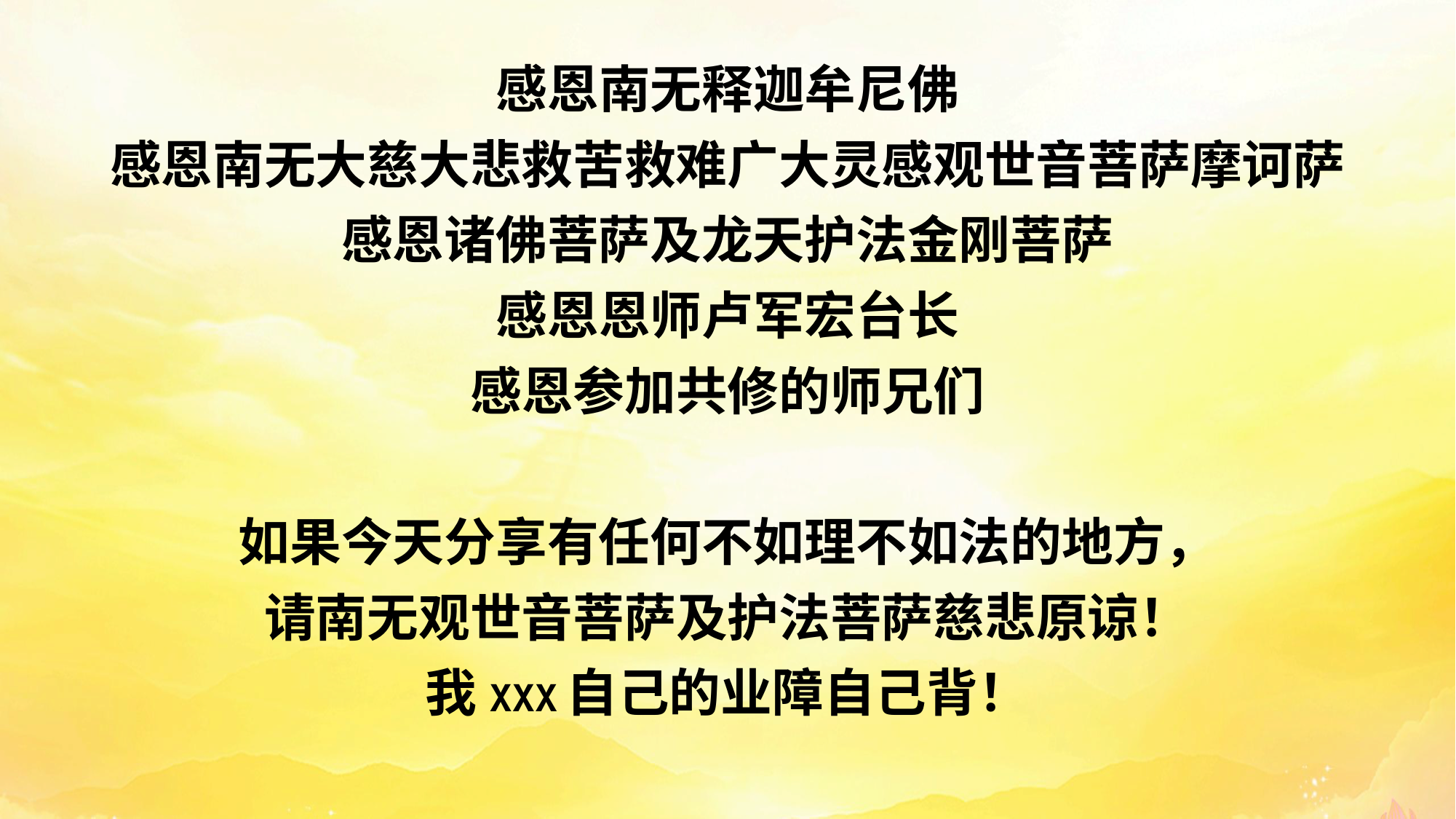

感恩南无释迦牟尼佛
感恩南无大慈大悲救苦救难广大灵感观世音菩萨摩诃萨
感恩诸佛菩萨及龙天护法金刚菩萨
感恩恩师卢军宏台长
感恩参加共修的师兄们

如果今天分享有任何不如理不如法的地方，
请南无观世音菩萨及护法菩萨慈悲原谅！
我XXX自己的业障自己背！